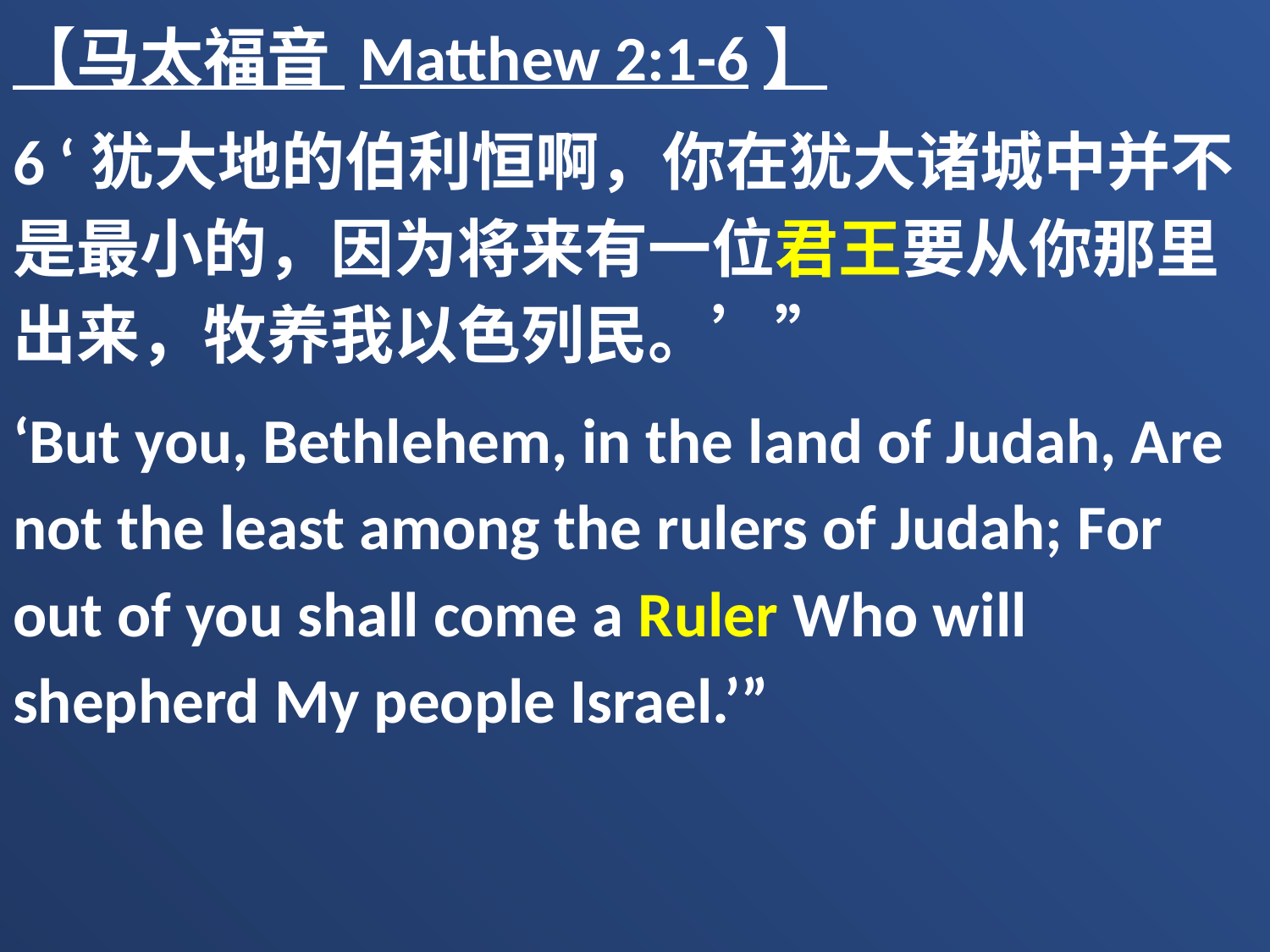

【马太福音 Matthew 2:1-6】
6 ‘犹大地的伯利恒啊，你在犹大诸城中并不是最小的，因为将来有一位君王要从你那里出来，牧养我以色列民。’”
‘But you, Bethlehem, in the land of Judah, Are not the least among the rulers of Judah; For out of you shall come a Ruler Who will shepherd My people Israel.’”